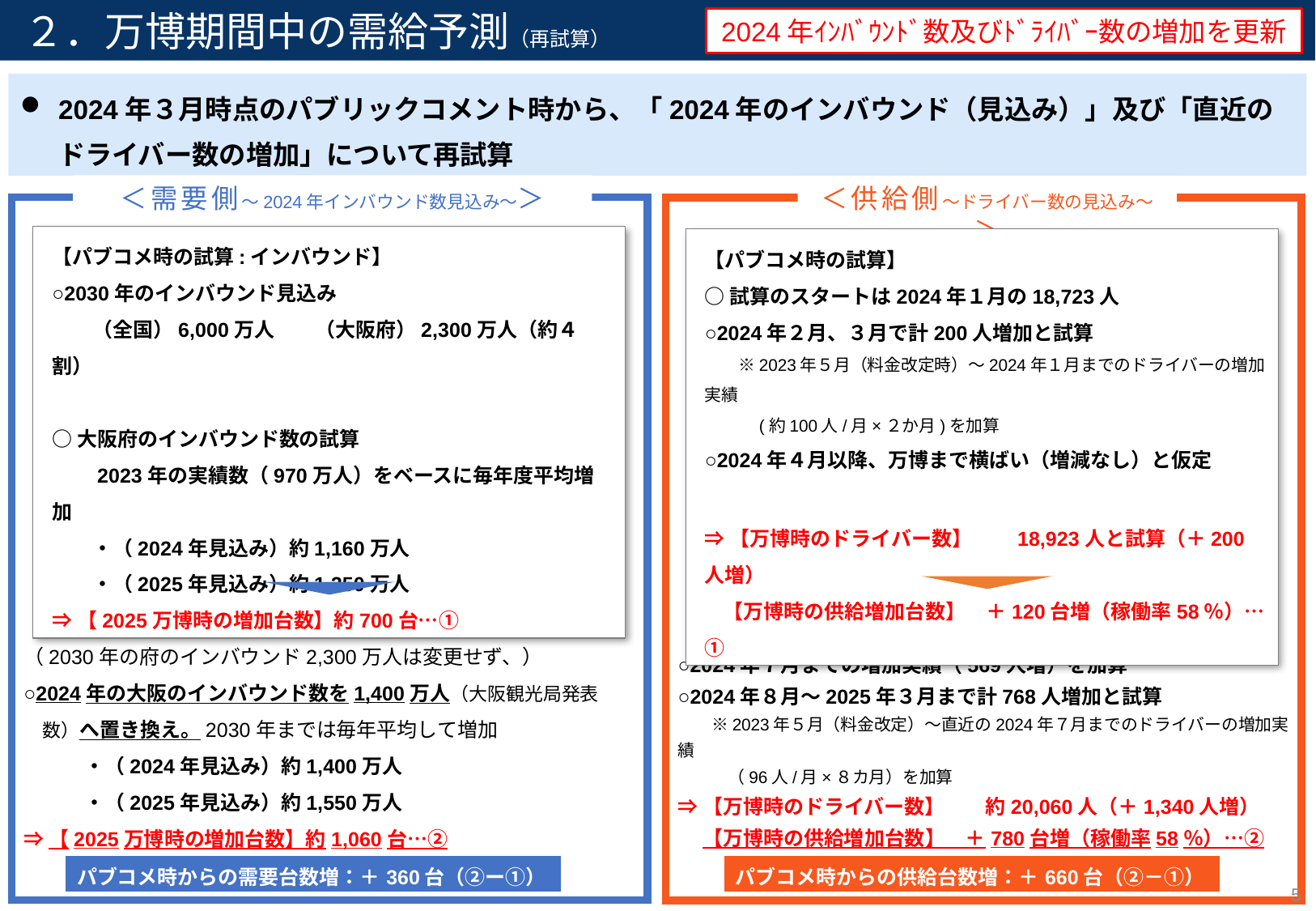

２．万博期間中の需給予測（再試算）
2024年ｲﾝﾊﾞｳﾝﾄﾞ数及びﾄﾞﾗｲﾊﾞｰ数の増加を更新
2024年３月時点のパブリックコメント時から、「2024年のインバウンド（見込み）」及び「直近のドライバー数の増加」について再試算
＜需要側～2024年インバウンド数見込み～＞
＜供給側～ドライバー数の見込み～＞

【今回の再試算での変動分：インバウンド増加】
（2030年の府のインバウンド2,300万人は変更せず、）
○2024年の大阪のインバウンド数を1,400万人（大阪観光局発表数）へ置き換え。2030年までは毎年平均して増加
　　　・（2024年見込み）約1,400万人
　　　・（2025年見込み）約1,550万人
⇒【2025万博時の増加台数】約1,060台…②

【今回の再試算での変動分：ドライバー数の増】
（試算のスタートは2024年１月の18,723人は変更せず、）
○2024年７月までの増加実績（569人増）を加算
○2024年８月～2025年３月まで計768人増加と試算
　　※2023年５月（料金改定）～直近の2024年７月までのドライバーの増加実績
　　　（96人/月×８カ月）を加算
⇒【万博時のドライバー数】　　約20,060人（＋1,340人増）
　 【万博時の供給増加台数】　＋780台増（稼働率58％）…②
【パブコメ時の試算:インバウンド】
○2030年のインバウンド見込み
　　（全国）6,000万人　　（大阪府）2,300万人（約４割）

○大阪府のインバウンド数の試算
　　2023年の実績数（970万人）をベースに毎年度平均増加
　　・（2024年見込み）約1,160万人
　　・（2025年見込み）約1,350万人
⇒【2025万博時の増加台数】約700台…①
【パブコメ時の試算】
○試算のスタートは2024年１月の18,723人
○2024年２月、３月で計200人増加と試算
　　※2023年５月（料金改定時）～2024年１月までのドライバーの増加実績
　　　(約100人/月×２か月)を加算
○2024年４月以降、万博まで横ばい（増減なし）と仮定

⇒【万博時のドライバー数】　　18,923人と試算（＋200人増）
   【万博時の供給増加台数】　＋120台増（稼働率58％）…①

| パブコメ時からの需要台数増：＋360台（②ー①） |
| --- |
| パブコメ時からの供給台数増：＋660台（②－①） |
| --- |
5